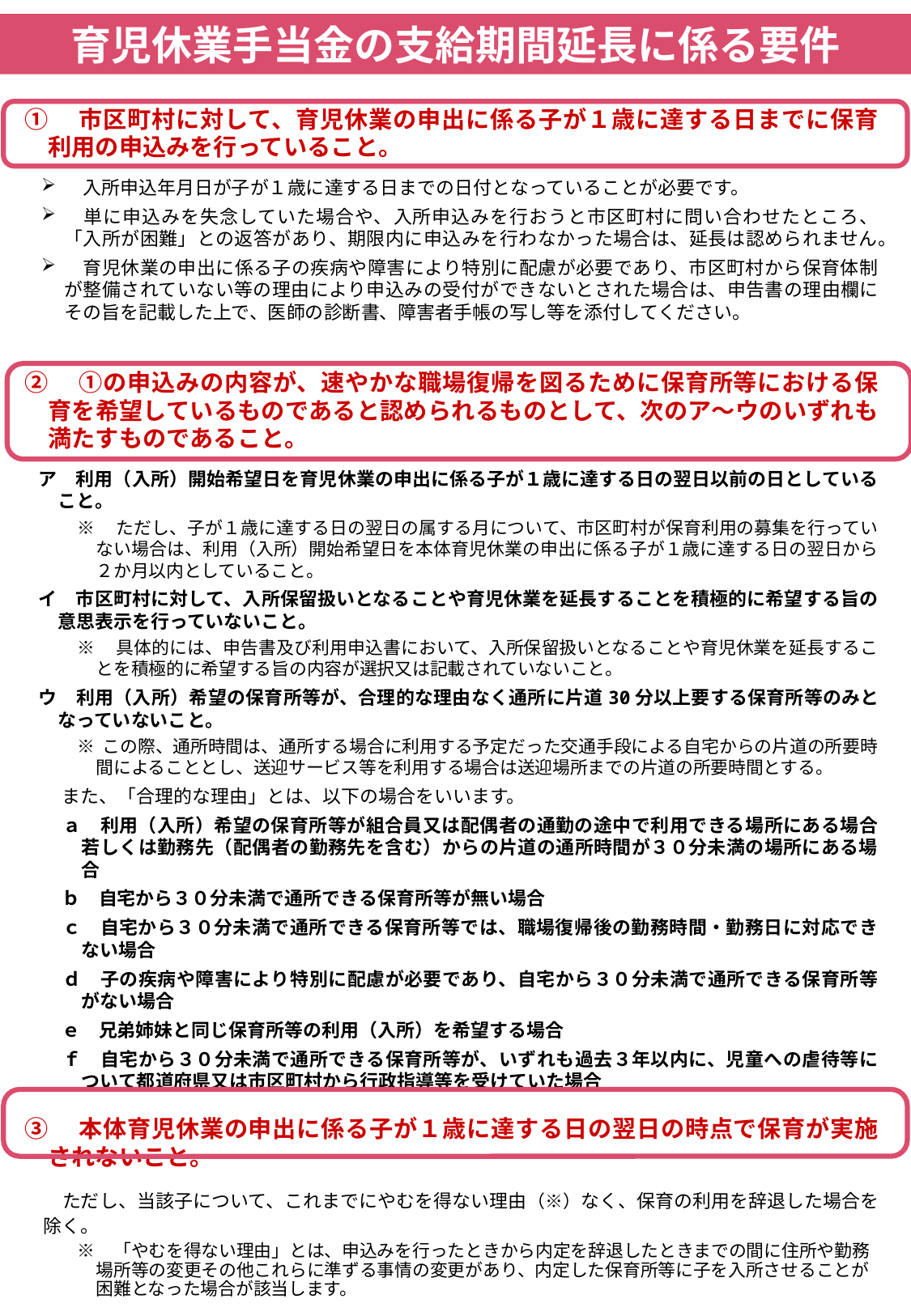

育児休業手当金の支給期間延長に係る要件
①　市区町村に対して、育児休業の申出に係る子が１歳に達する日までに保育利用の申込みを行っていること。

　入所申込年月日が子が１歳に達する日までの日付となっていることが必要です。

　単に申込みを失念していた場合や、入所申込みを行おうと市区町村に問い合わせたところ、「入所が困難」との返答があり、期限内に申込みを行わなかった場合は、延長は認められません。

　育児休業の申出に係る子の疾病や障害により特別に配慮が必要であり、市区町村から保育体制が整備されていない等の理由により申込みの受付ができないとされた場合は、申告書の理由欄にその旨を記載した上で、医師の診断書、障害者手帳の写し等を添付してください。

②　①の申込みの内容が、速やかな職場復帰を図るために保育所等における保育を希望しているものであると認められるものとして、次のア～ウのいずれも満たすものであること。

ア　利用（入所）開始希望日を育児休業の申出に係る子が１歳に達する日の翌日以前の日としていること。

※　ただし、子が１歳に達する日の翌日の属する月について、市区町村が保育利用の募集を行っていない場合は、利用（入所）開始希望日を本体育児休業の申出に係る子が１歳に達する日の翌日から２か月以内としていること。

イ　市区町村に対して、入所保留扱いとなることや育児休業を延長することを積極的に希望する旨の意思表示を行っていないこと。

※　具体的には、申告書及び利用申込書において、入所保留扱いとなることや育児休業を延長することを積極的に希望する旨の内容が選択又は記載されていないこと。

ウ　利用（入所）希望の保育所等が、合理的な理由なく通所に片道30分以上要する保育所等のみとなっていないこと。

※ この際、通所時間は、通所する場合に利用する予定だった交通手段による自宅からの片道の所要時間によることとし、送迎サービス等を利用する場合は送迎場所までの片道の所要時間とする。

　また、「合理的な理由」とは、以下の場合をいいます。

　　ａ　利用（入所）希望の保育所等が組合員又は配偶者の通勤の途中で利用できる場所にある場合若しくは勤務先（配偶者の勤務先を含む）からの片道の通所時間が３０分未満の場所にある場合

　　ｂ　自宅から３０分未満で通所できる保育所等が無い場合

　　ｃ　自宅から３０分未満で通所できる保育所等では、職場復帰後の勤務時間・勤務日に対応できない場合

　　ｄ　子の疾病や障害により特別に配慮が必要であり、自宅から３０分未満で通所できる保育所等がない場合

　　ｅ　兄弟姉妹と同じ保育所等の利用（入所）を希望する場合

　　ｆ　自宅から３０分未満で通所できる保育所等が、いずれも過去３年以内に、児童への虐待等について都道府県又は市区町村から行政指導等を受けていた場合

③　本体育児休業の申出に係る子が１歳に達する日の翌日の時点で保育が実施されないこと。

ただし、当該子について、これまでにやむを得ない理由（※）なく、保育の利用を辞退した場合を除く。

※	　「やむを得ない理由」とは、申込みを行ったときから内定を辞退したときまでの間に住所や勤務場所等の変更その他これらに準ずる事情の変更があり、内定した保育所等に子を入所させることが困難となった場合が該当します。